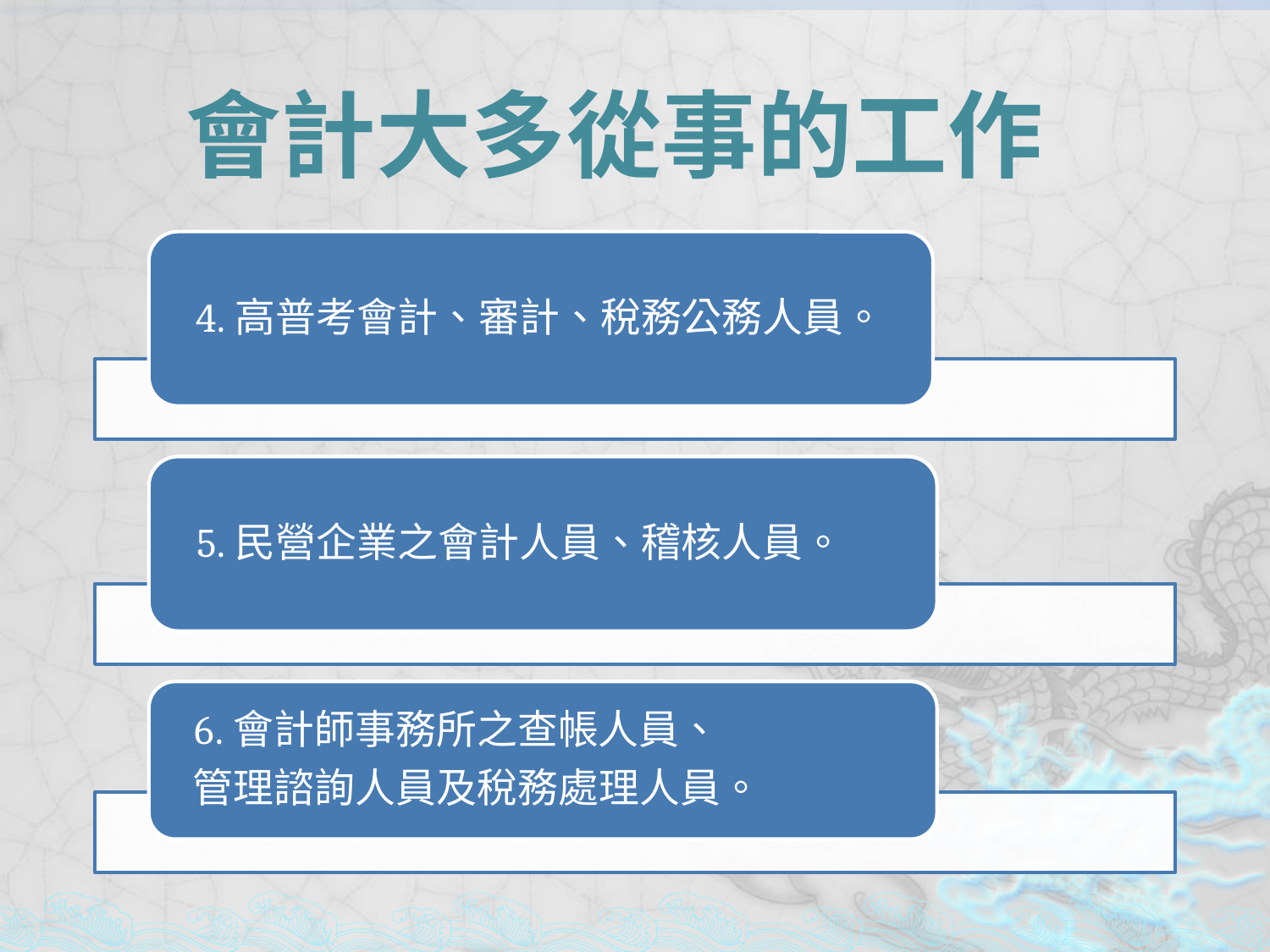

會計大多從事的工作
4.高普考會計、審計、稅務公務人員。
5.民營企業之會計人員、稽核人員。
6.會計師事務所之查帳人員、
管理諮詢人員及稅務處理人員。